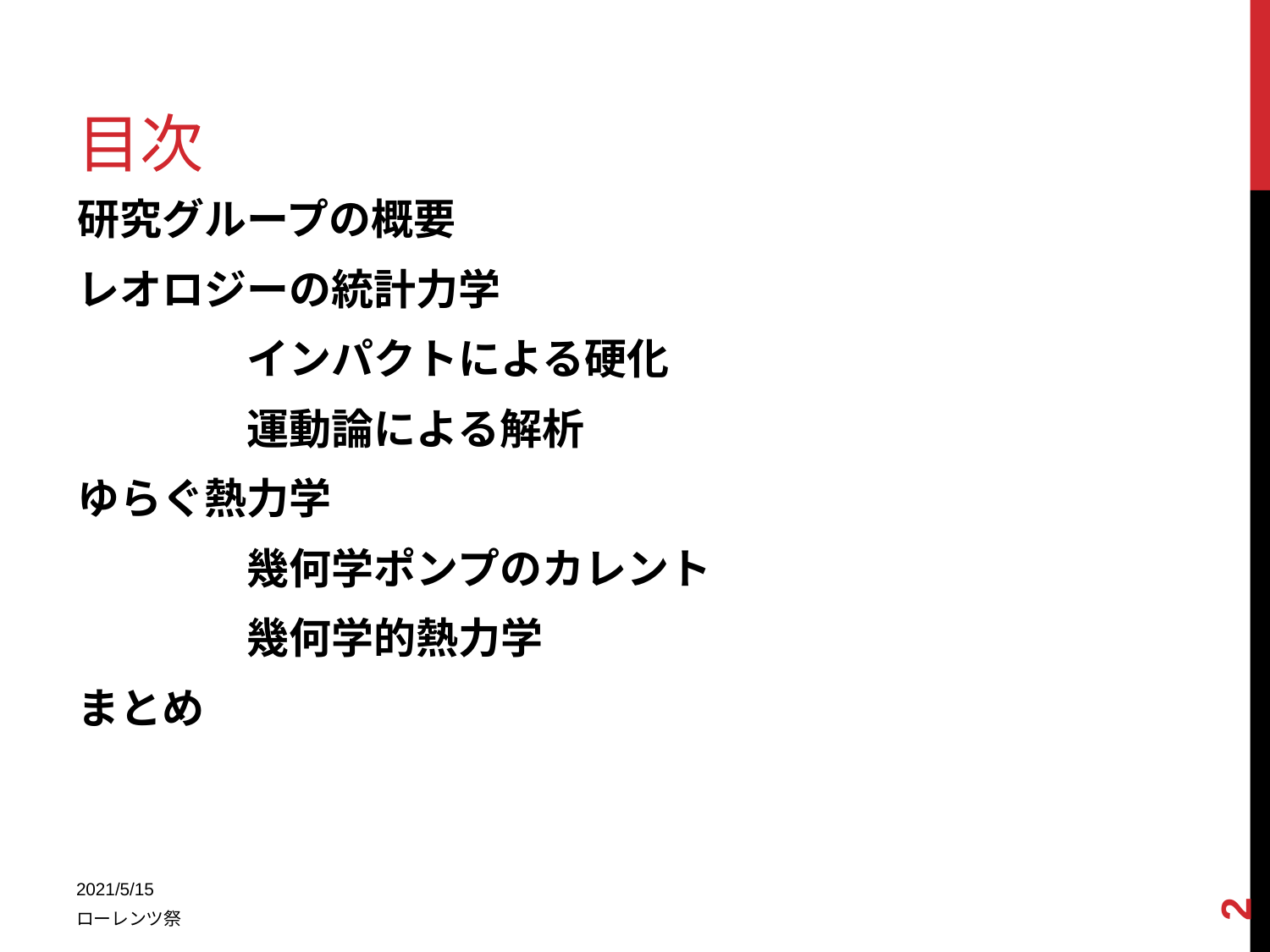

# 目次
研究グループの概要
レオロジーの統計力学
　　　　インパクトによる硬化
　　　　運動論による解析
ゆらぐ熱力学
　　　　幾何学ポンプのカレント
　　　　幾何学的熱力学
まとめ
2
2021/5/15
ローレンツ祭